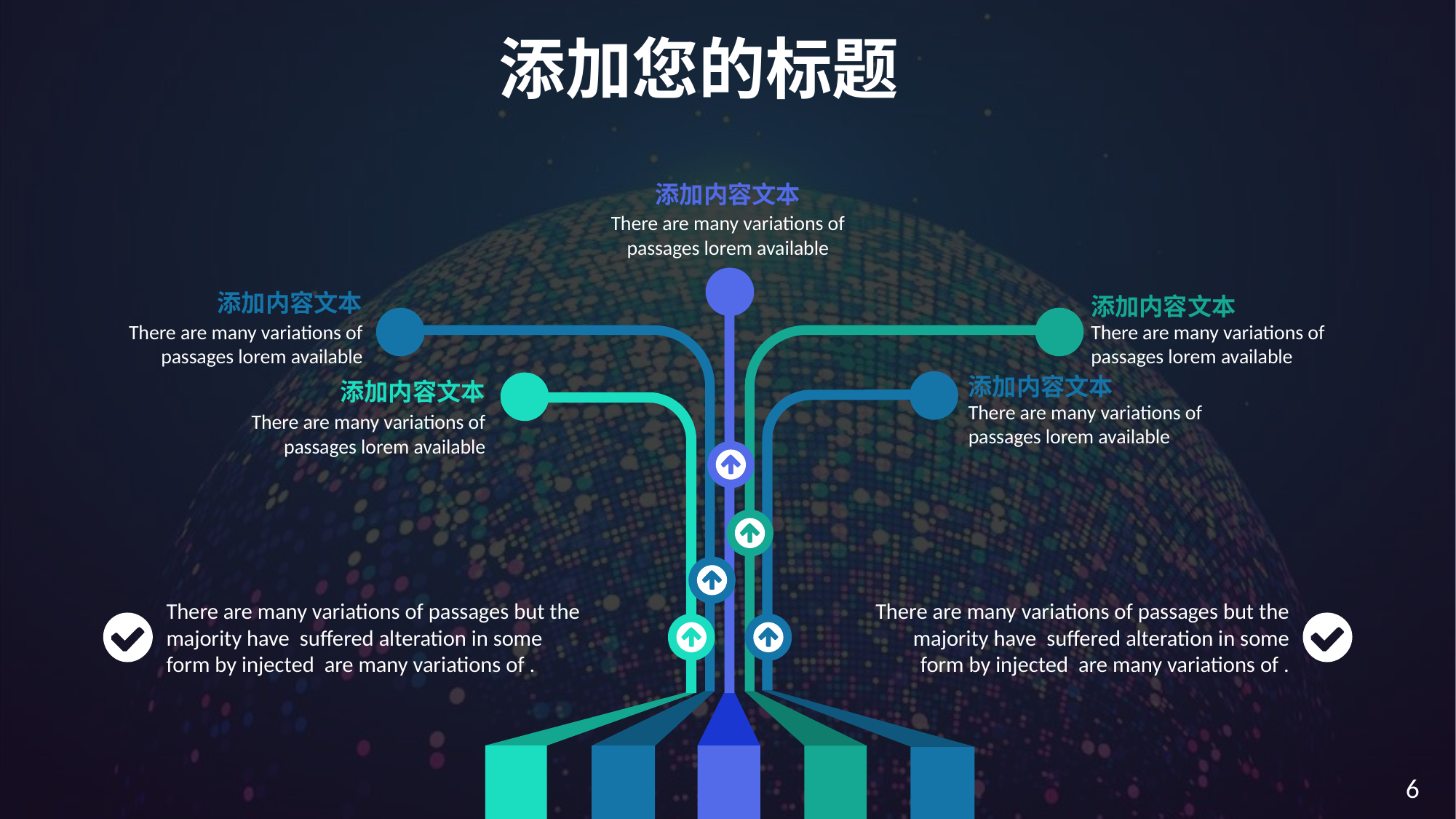

添加您的标题
添加内容文本
There are many variations of passages lorem available

添加内容文本
There are many variations of passages lorem available

添加内容文本
There are many variations of passages lorem available

添加内容文本
There are many variations of passages lorem available

添加内容文本
There are many variations of passages lorem available

There are many variations of passages but the majority have  suffered alteration in some form by injected  are many variations of .
There are many variations of passages but the majority have  suffered alteration in some form by injected  are many variations of .

6